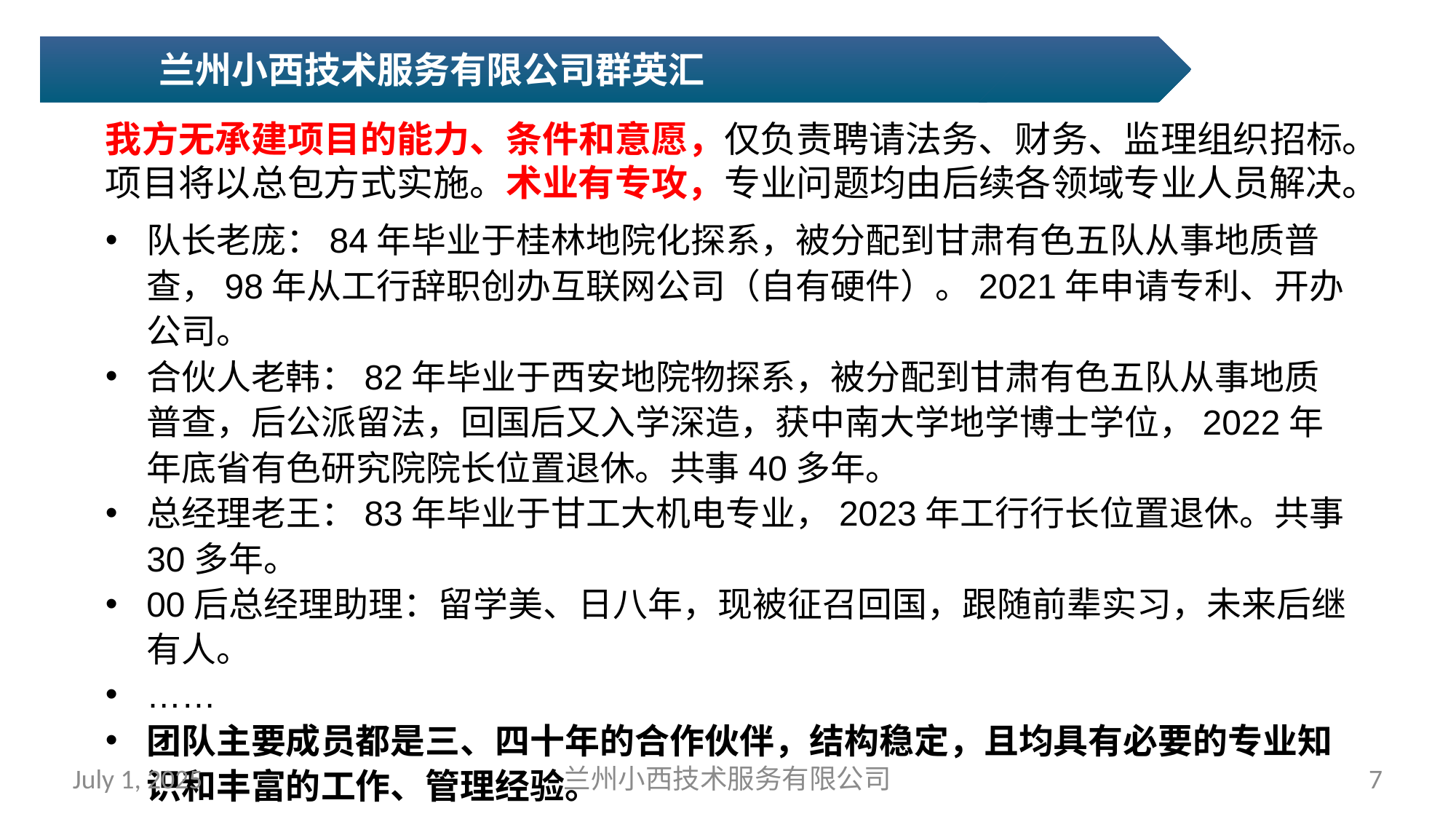

兰州小西技术服务有限公司群英汇
我方无承建项目的能力、条件和意愿，仅负责聘请法务、财务、监理组织招标。项目将以总包方式实施。术业有专攻，专业问题均由后续各领域专业人员解决。
队长老庞：84年毕业于桂林地院化探系，被分配到甘肃有色五队从事地质普查，98年从工行辞职创办互联网公司（自有硬件）。2021年申请专利、开办公司。
合伙人老韩：82年毕业于西安地院物探系，被分配到甘肃有色五队从事地质普查，后公派留法，回国后又入学深造，获中南大学地学博士学位，2022年年底省有色研究院院长位置退休。共事40多年。
总经理老王：83年毕业于甘工大机电专业，2023年工行行长位置退休。共事30多年。
00后总经理助理：留学美、日八年，现被征召回国，跟随前辈实习，未来后继有人。
……
团队主要成员都是三、四十年的合作伙伴，结构稳定，且均具有必要的专业知识和丰富的工作、管理经验。
July 1, 2025
兰州小西技术服务有限公司
7